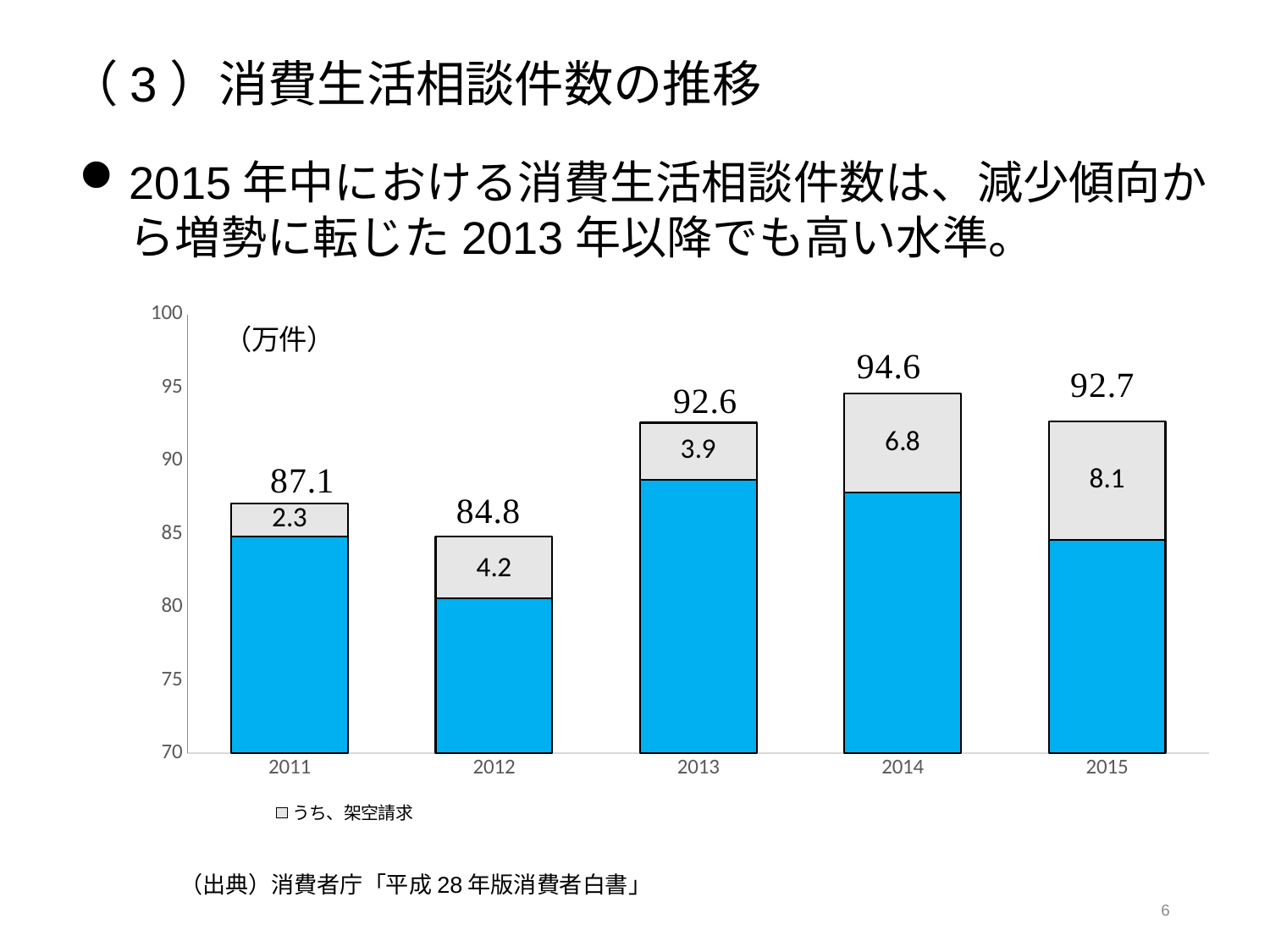

# （3）消費生活相談件数の推移
2015年中における消費生活相談件数は、減少傾向から増勢に転じた2013年以降でも高い水準。

### Chart

| Category | 列1 | うち、架空請求 |
|---|---|---|
| 2011 | 84.8 | 2.3 |
| 2012 | 80.6 | 4.2 |
| 2013 | 88.7 | 3.9 |
| 2014 | 87.8 | 6.8 |
| 2015 | 84.6 | 8.1 |
（出典）消費者庁「平成28年版消費者白書」
6